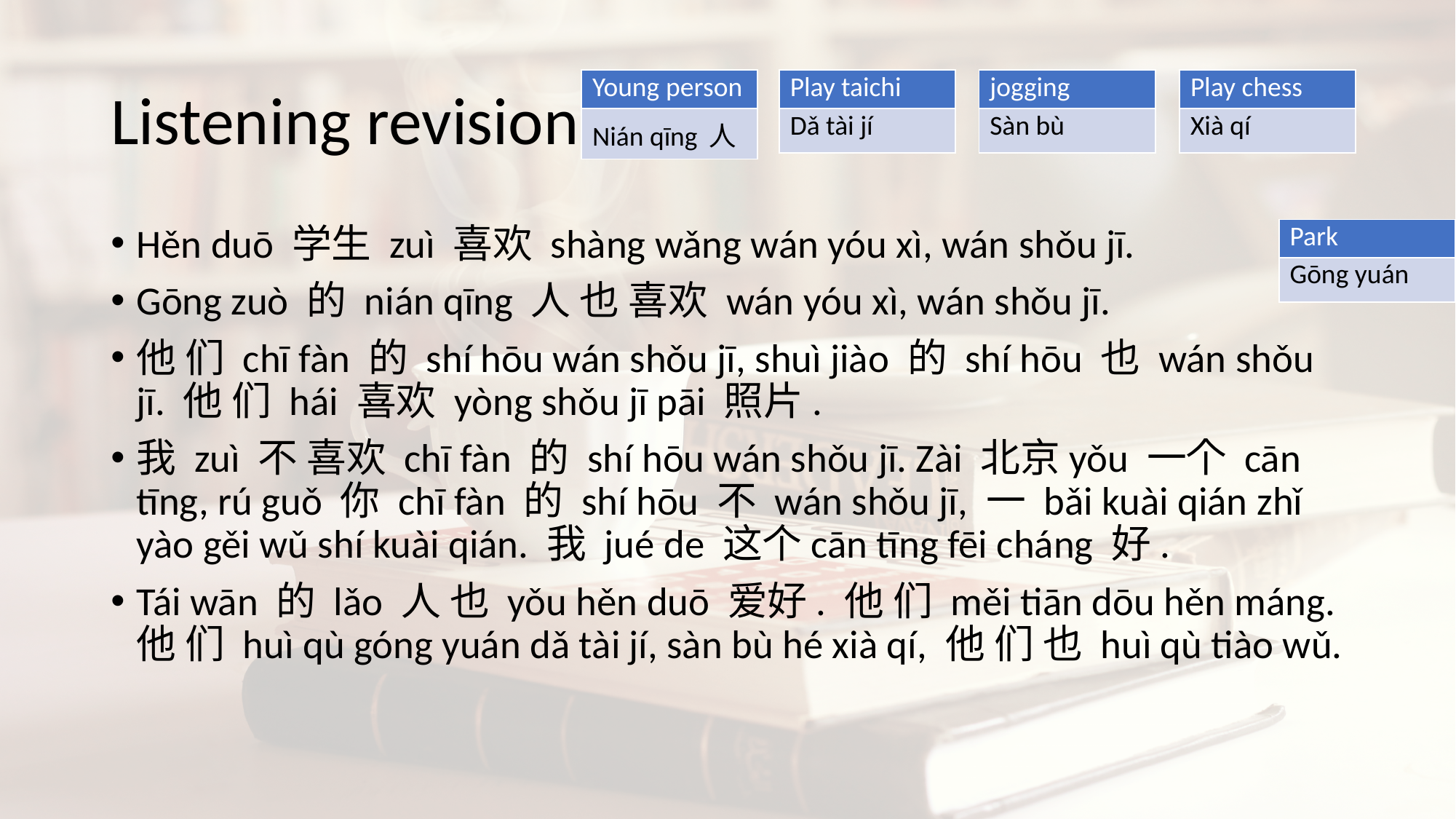

# Listening revision
| Young person |
| --- |
| Nián qīng 人 |
| Play taichi |
| --- |
| Dǎ tài jí |
| jogging |
| --- |
| Sàn bù |
| Play chess |
| --- |
| Xià qí |
Hěn duō 学生 zuì 喜欢 shàng wǎng wán yóu xì, wán shǒu jī.
Gōng zuò 的 nián qīng 人 也 喜欢 wán yóu xì, wán shǒu jī.
他 们 chī fàn 的 shí hōu wán shǒu jī, shuì jiào 的 shí hōu 也 wán shǒu jī. 他 们 hái 喜欢 yòng shǒu jī pāi 照片.
我 zuì 不 喜欢 chī fàn 的 shí hōu wán shǒu jī. Zài 北京yǒu 一个 cān tīng, rú guǒ 你 chī fàn 的 shí hōu 不 wán shǒu jī, 一 bǎi kuài qián zhǐ yào gěi wǔ shí kuài qián. 我 jué de 这个cān tīng fēi cháng 好.
Tái wān 的 lǎo 人 也 yǒu hěn duō 爱好. 他 们 měi tiān dōu hěn máng. 他 们 huì qù góng yuán dǎ tài jí, sàn bù hé xià qí, 他 们 也 huì qù tiào wǔ.

| Park |
| --- |
| Gōng yuán |